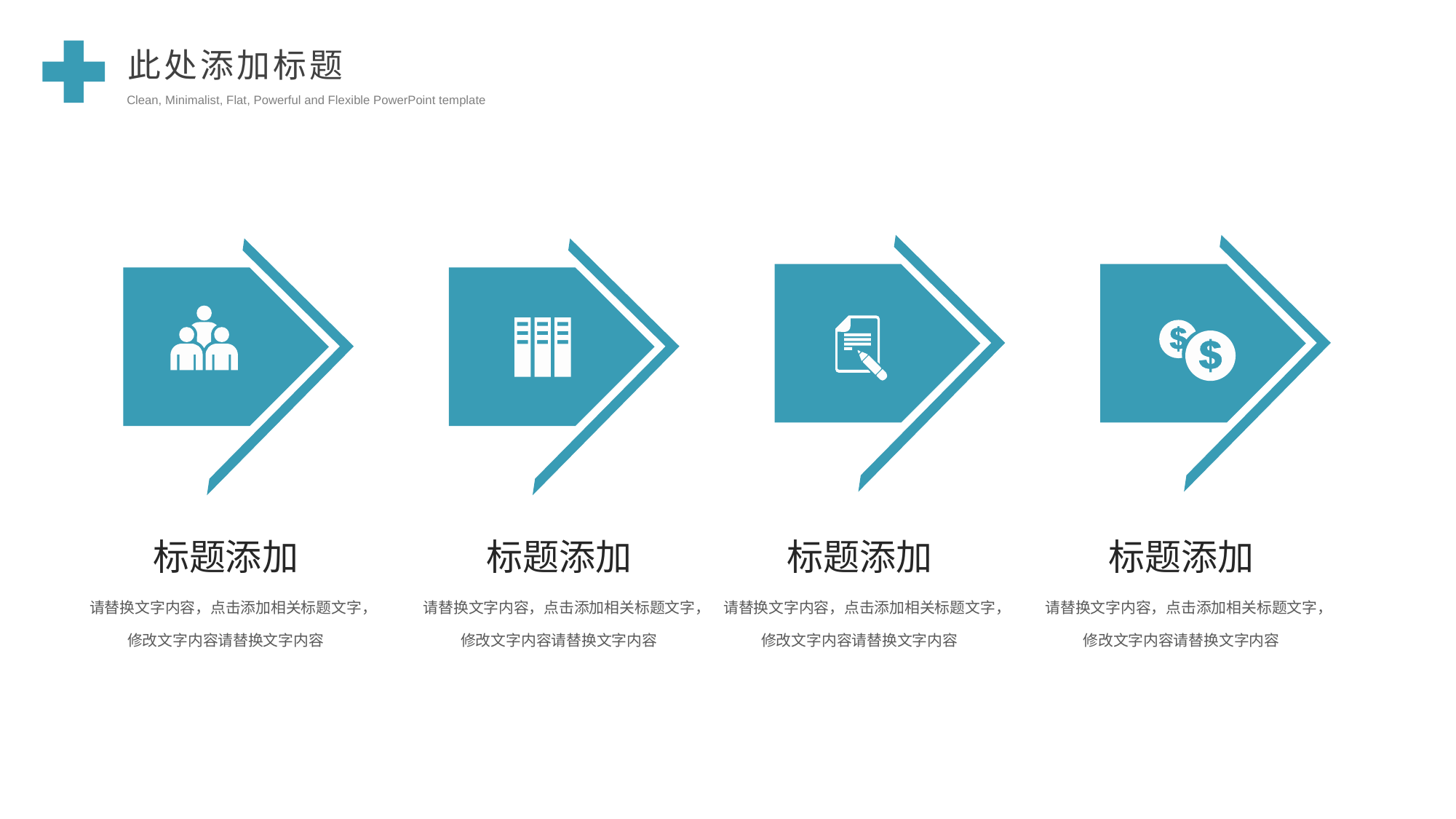

此处添加标题
Clean, Minimalist, Flat, Powerful and Flexible PowerPoint template

标题添加
请替换文字内容，点击添加相关标题文字，修改文字内容请替换文字内容
标题添加
请替换文字内容，点击添加相关标题文字，修改文字内容请替换文字内容
标题添加
请替换文字内容，点击添加相关标题文字，修改文字内容请替换文字内容
标题添加
请替换文字内容，点击添加相关标题文字，修改文字内容请替换文字内容